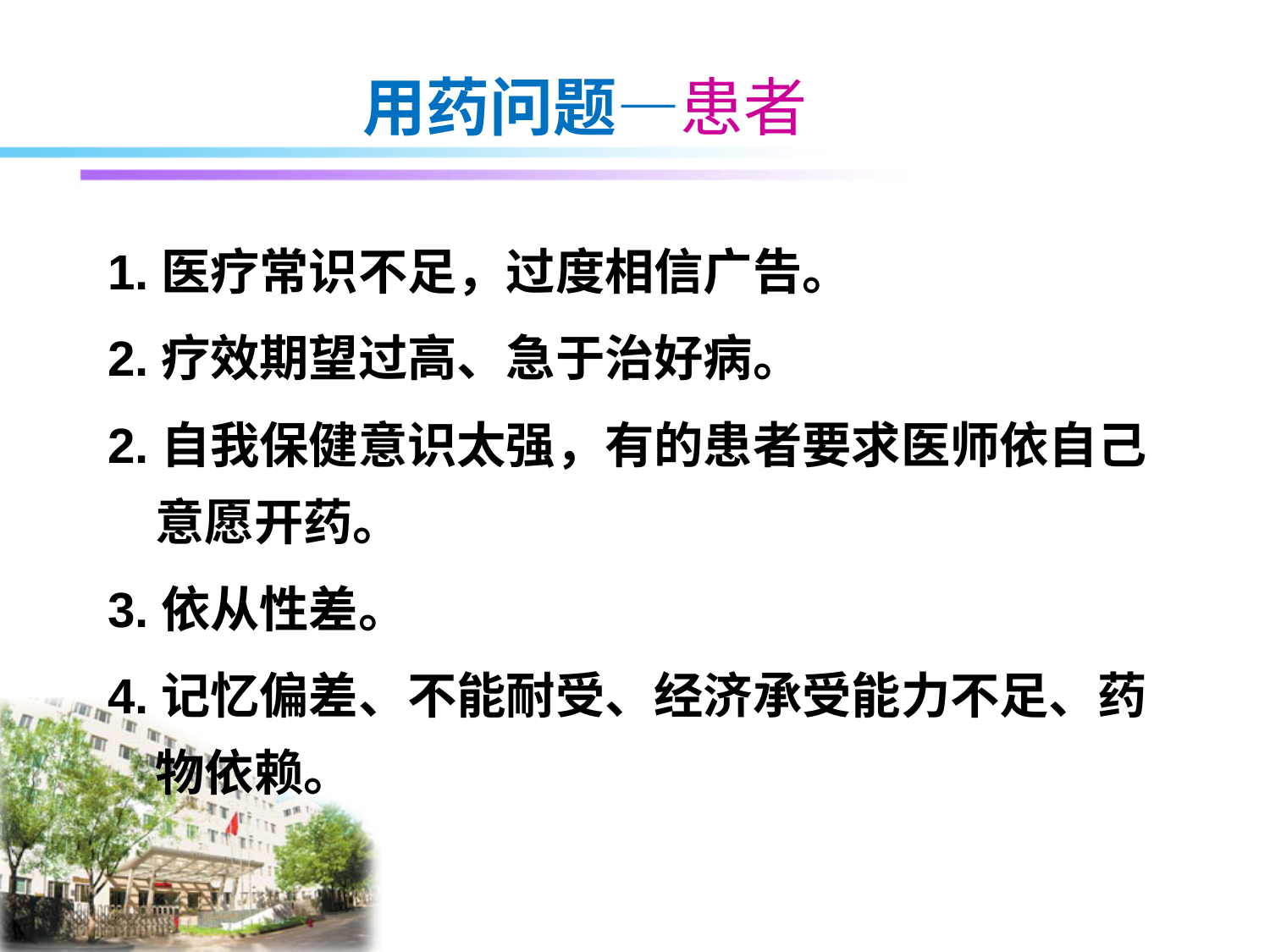

用药问题—患者
1.医疗常识不足，过度相信广告。
2.疗效期望过高、急于治好病。
2.自我保健意识太强，有的患者要求医师依自己意愿开药。
3.依从性差。
4.记忆偏差、不能耐受、经济承受能力不足、药物依赖。